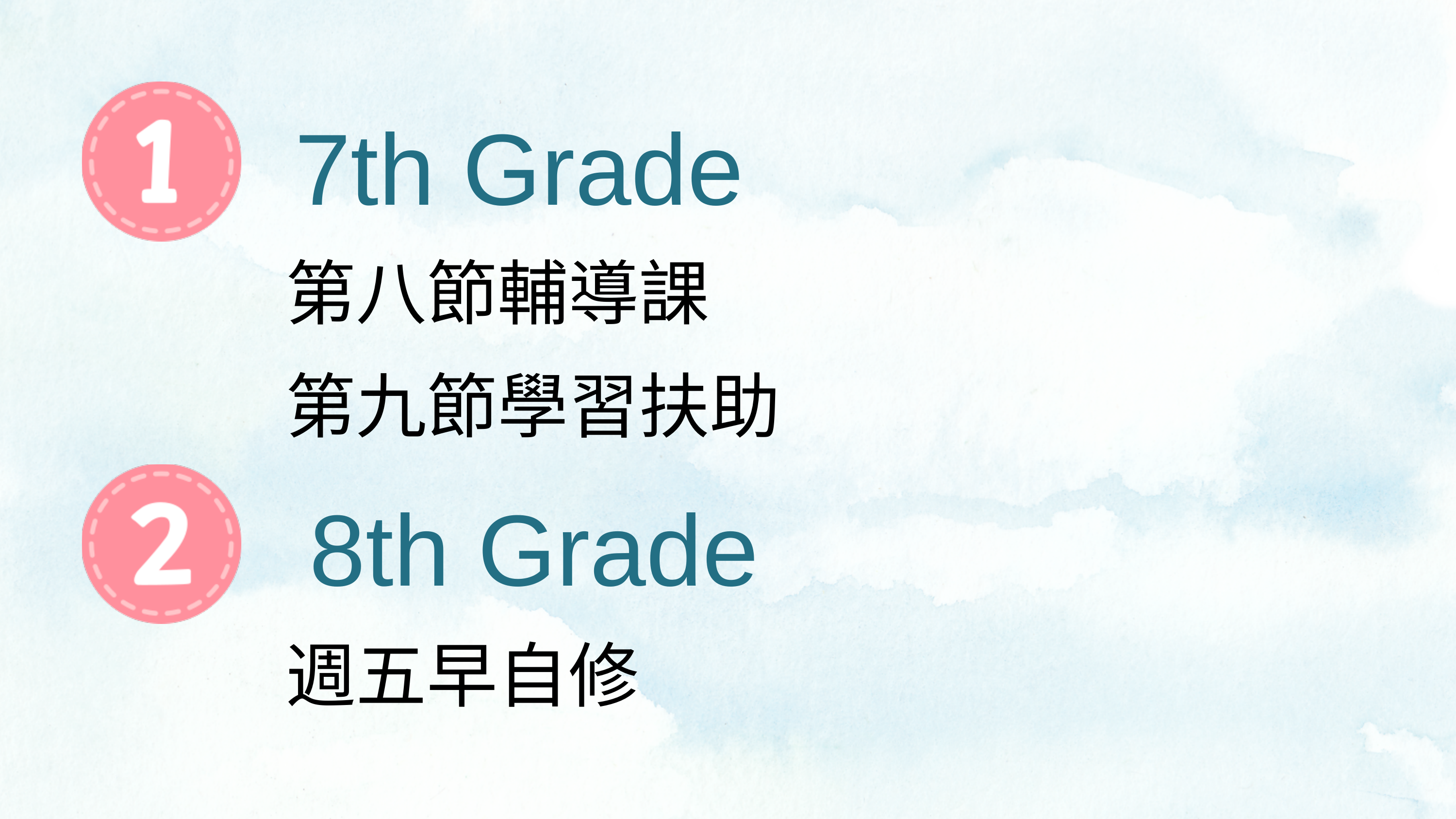

7th Grade
第八節輔導課
第九節學習扶助

8th Grade
週五早自修